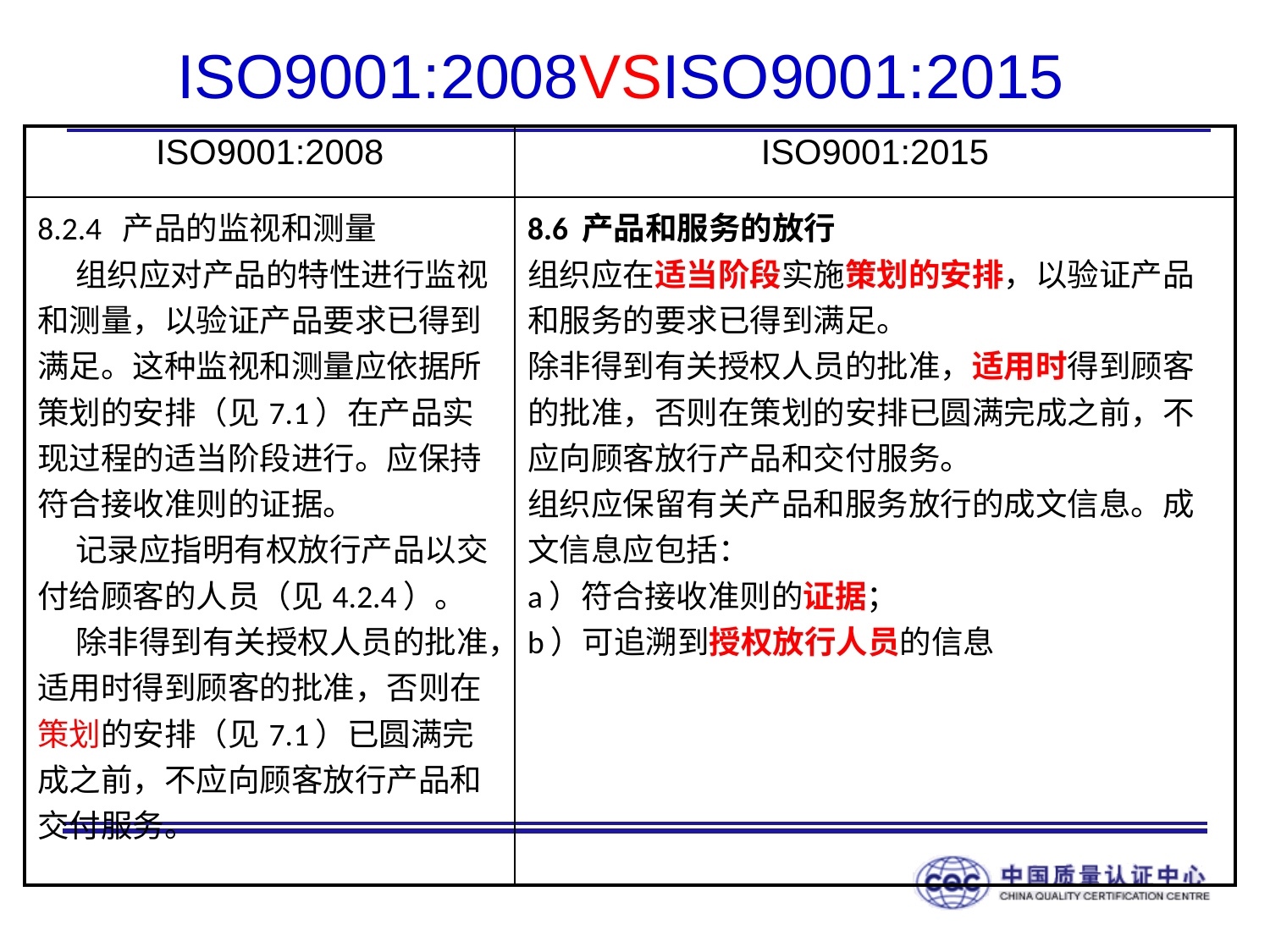

# ISO9001:2008VSISO9001:2015
| ISO9001:2008 | ISO9001:2015 |
| --- | --- |
| 8.2.4 产品的监视和测量 组织应对产品的特性进行监视和测量，以验证产品要求已得到满足。这种监视和测量应依据所策划的安排（见7.1）在产品实现过程的适当阶段进行。应保持符合接收准则的证据。 记录应指明有权放行产品以交付给顾客的人员（见4.2.4）。 除非得到有关授权人员的批准，适用时得到顾客的批准，否则在策划的安排（见7.1）已圆满完成之前，不应向顾客放行产品和交付服务。 | 8.6 产品和服务的放行 组织应在适当阶段实施策划的安排，以验证产品和服务的要求已得到满足。 除非得到有关授权人员的批准，适用时得到顾客的批准，否则在策划的安排已圆满完成之前，不应向顾客放行产品和交付服务。 组织应保留有关产品和服务放行的成文信息。成文信息应包括： a）符合接收准则的证据； b）可追溯到授权放行人员的信息 |
207